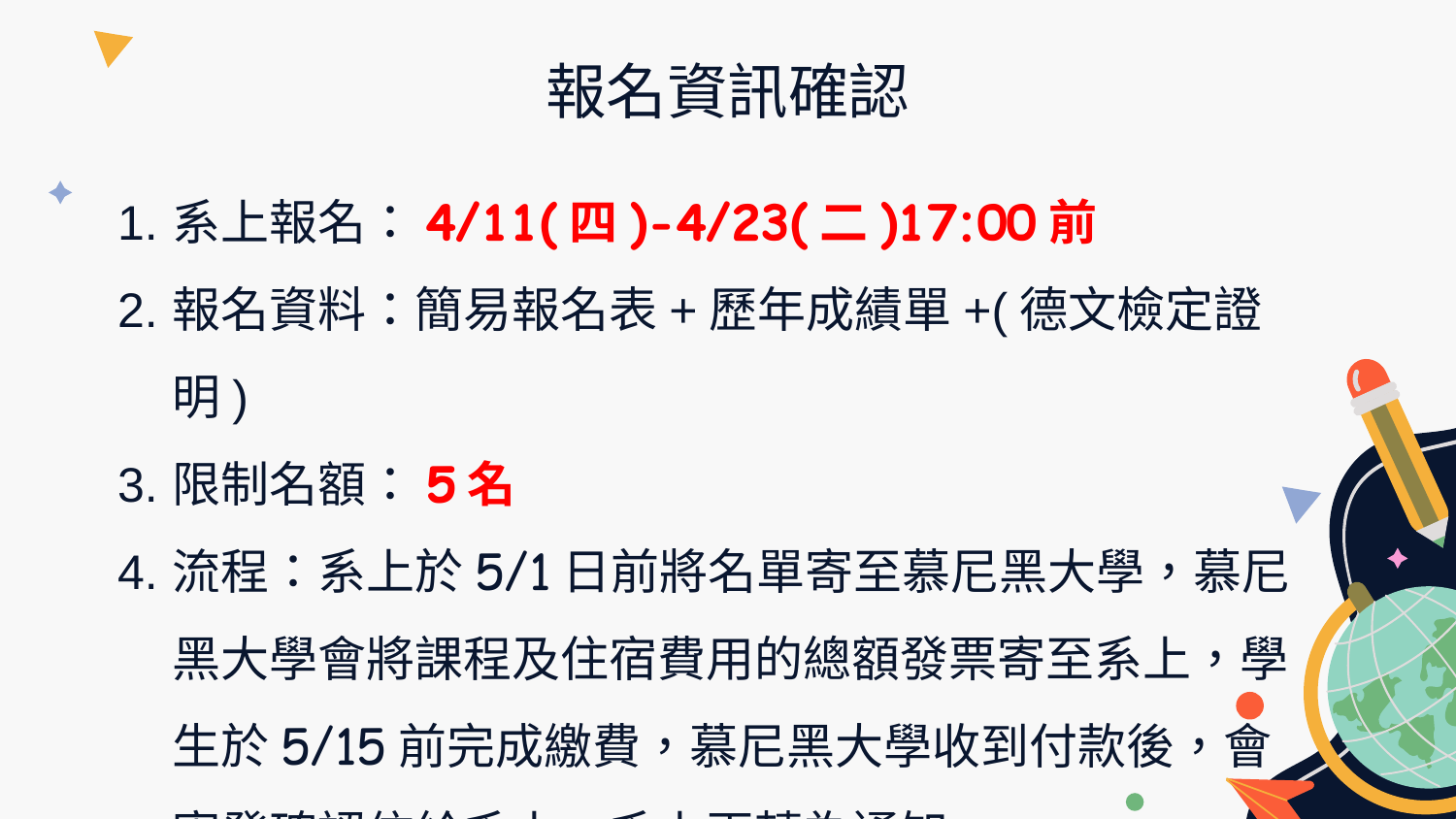

# 報名資訊確認
系上報名：4/11(四)-4/23(二)17:00前
報名資料：簡易報名表+歷年成績單+(德文檢定證明)
限制名額：5名
流程：系上於5/1日前將名單寄至慕尼黑大學，慕尼黑大學會將課程及住宿費用的總額發票寄至系上，學生於5/15前完成繳費，慕尼黑大學收到付款後，會寄發確認信給系上，系上再轉為通知。